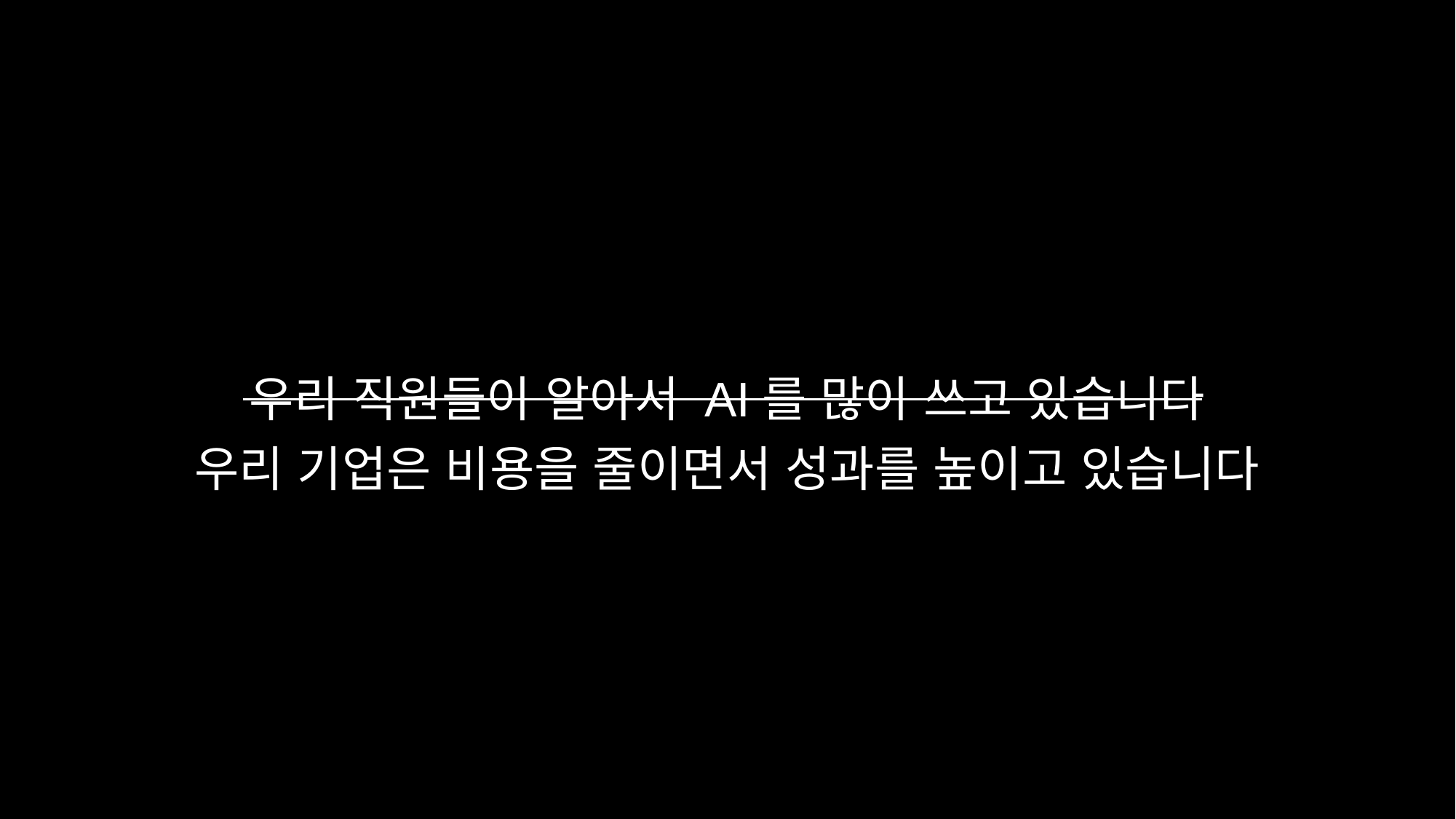

우리 직원들이 알아서 AI를 많이 쓰고 있습니다
우리 기업은 비용을 줄이면서 성과를 높이고 있습니다